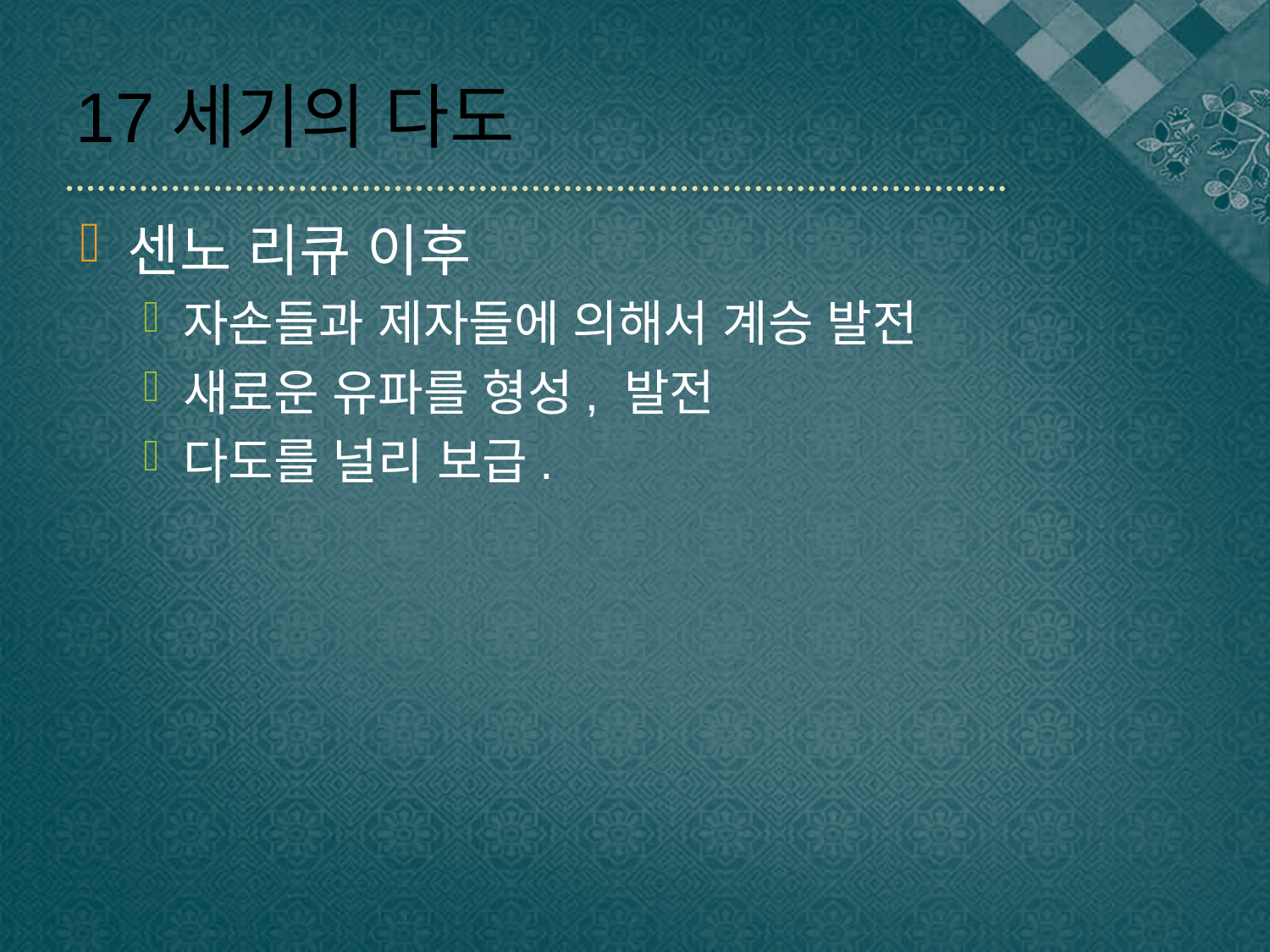

# 17세기의 다도
센노 리큐 이후
자손들과 제자들에 의해서 계승 발전
새로운 유파를 형성, 발전
다도를 널리 보급.